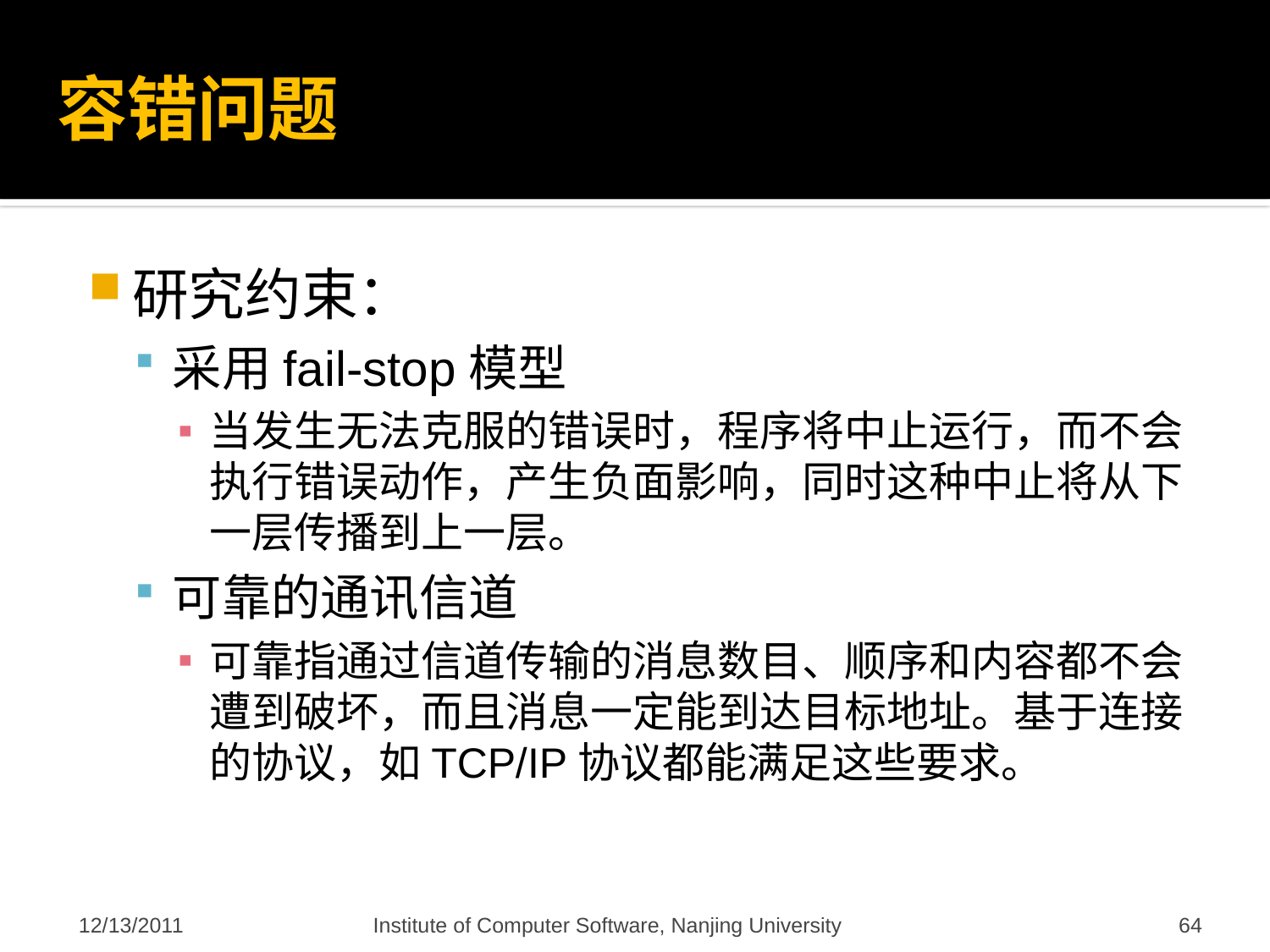

# 容错问题
研究约束：
采用fail-stop模型
当发生无法克服的错误时，程序将中止运行，而不会执行错误动作，产生负面影响，同时这种中止将从下一层传播到上一层。
可靠的通讯信道
可靠指通过信道传输的消息数目、顺序和内容都不会遭到破坏，而且消息一定能到达目标地址。基于连接的协议，如TCP/IP协议都能满足这些要求。
12/13/2011
Institute of Computer Software, Nanjing University
64